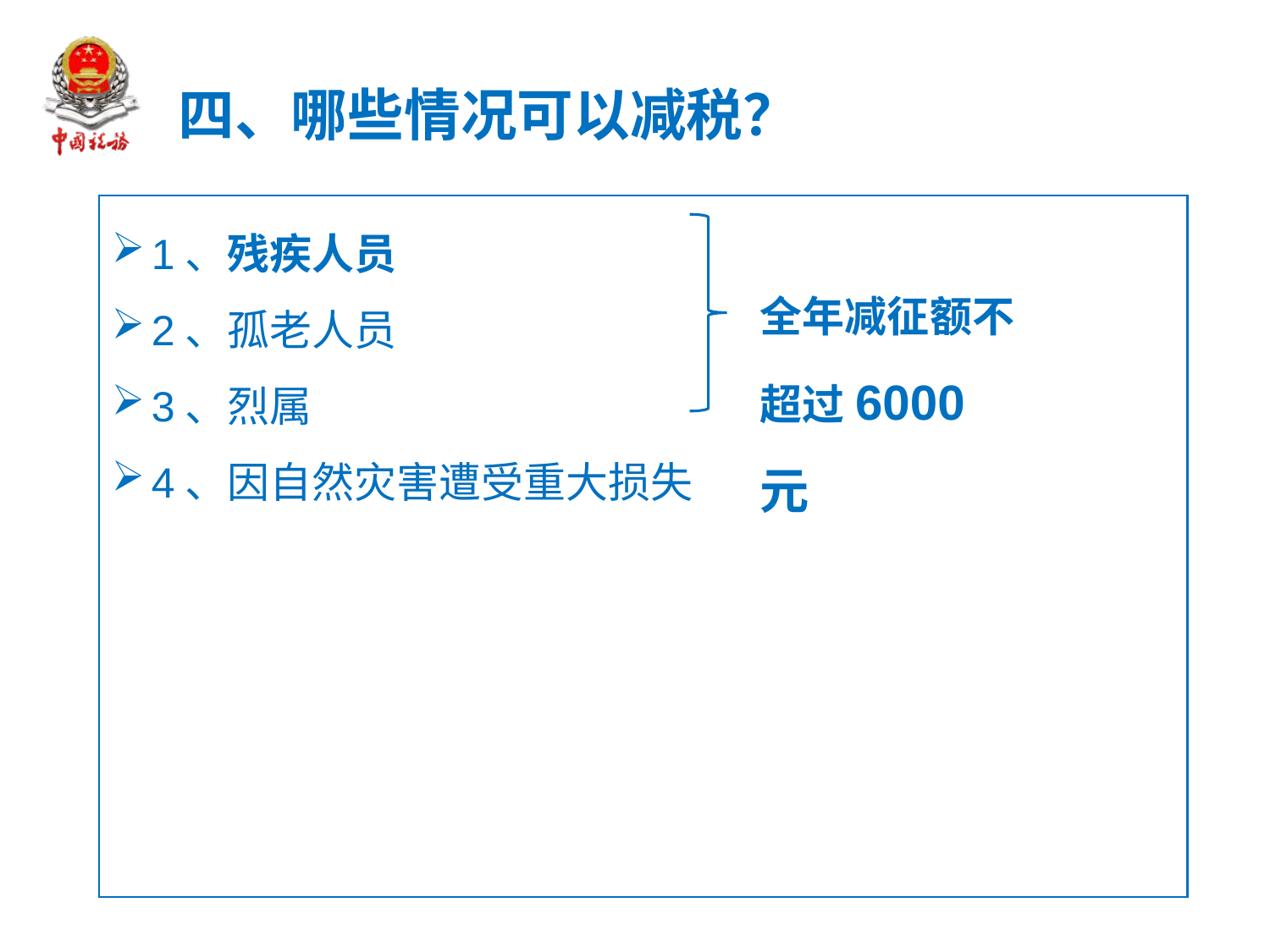

四、哪些情况可以减税？

1、残疾人员
2、孤老人员
3、烈属
4、因自然灾害遭受重大损失

全年减征额不超过6000元